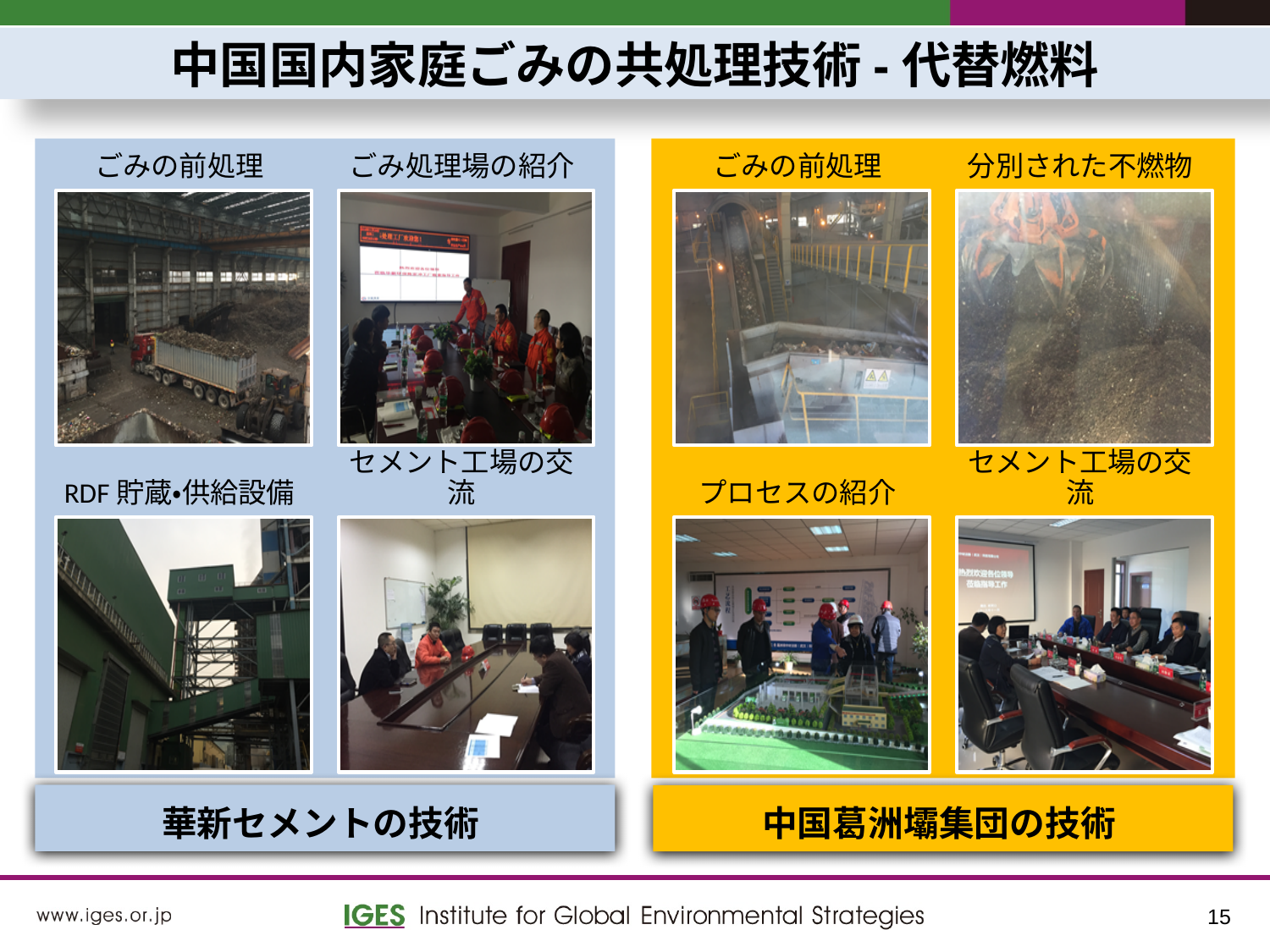

中国国内家庭ごみの共処理技術-代替燃料
ごみの前処理
ごみ処理場の紹介
RDF貯蔵・供給設備
セメント工場の交流
ごみの前処理
分別された不燃物
プロセスの紹介
セメント工場の交流

華新セメントの技術
中国葛洲壩集団の技術